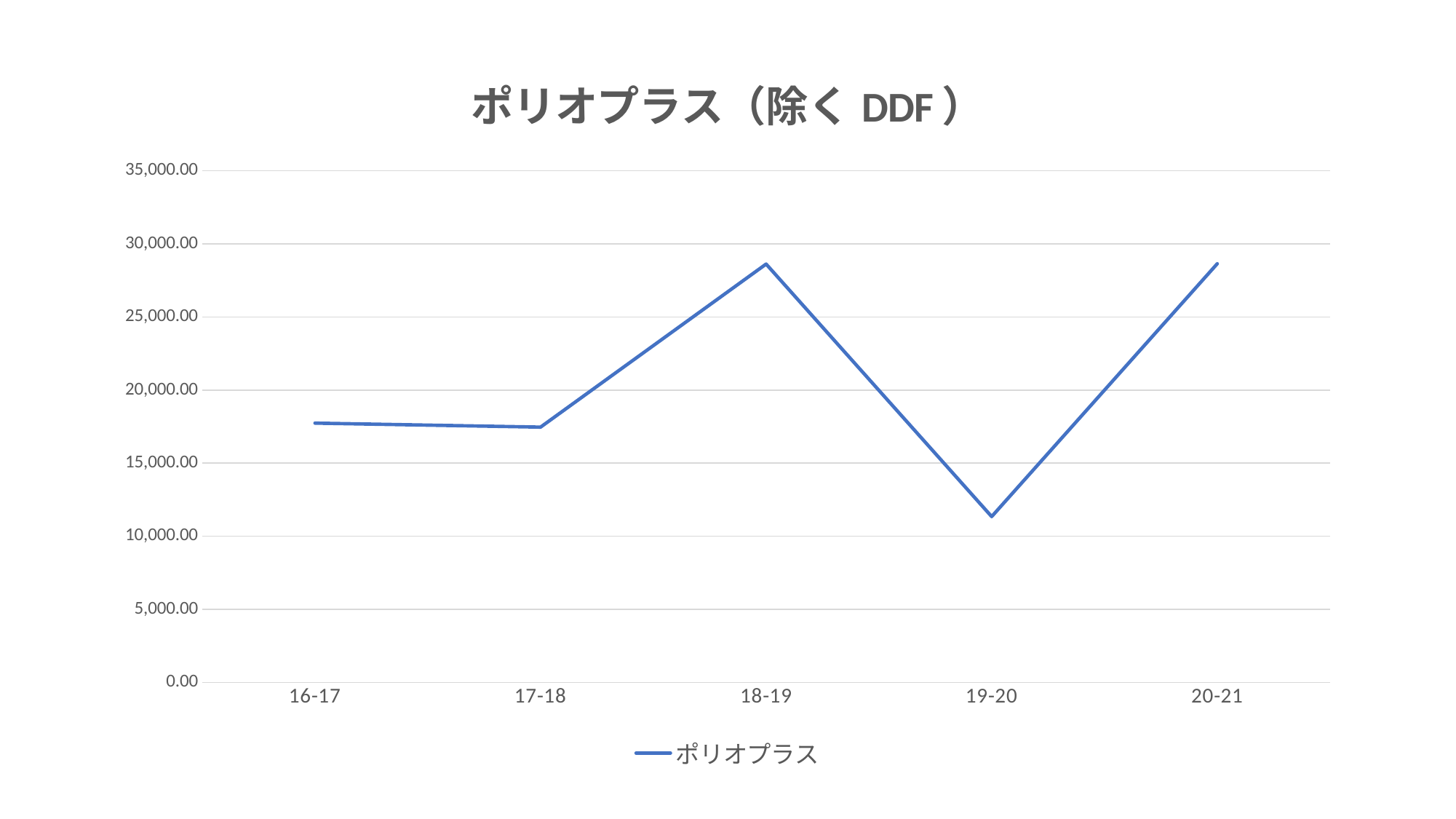

### Chart: ポリオプラス（除くDDF）

| Category | ポリオプラス |
|---|---|
| 16-17 | 17734.56 |
| 17-18 | 17461.22 |
| 18-19 | 28613.35 |
| 19-20 | 11343.42 |
| 20-21 | 28638.96 |